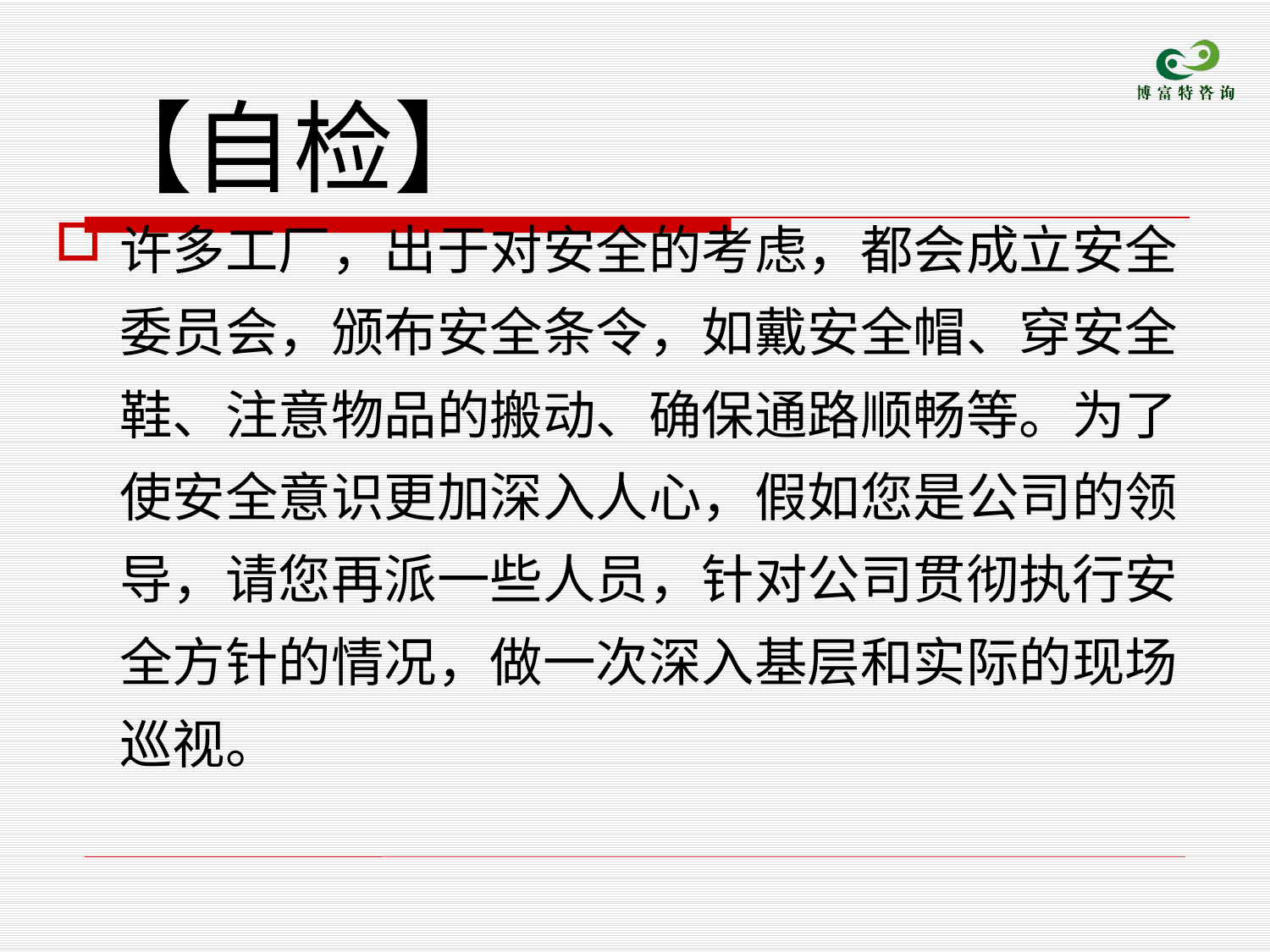

# 【自检】

许多工厂，出于对安全的考虑，都会成立安全委员会，颁布安全条令，如戴安全帽、穿安全鞋、注意物品的搬动、确保通路顺畅等。为了使安全意识更加深入人心，假如您是公司的领导，请您再派一些人员，针对公司贯彻执行安全方针的情况，做一次深入基层和实际的现场巡视。
645